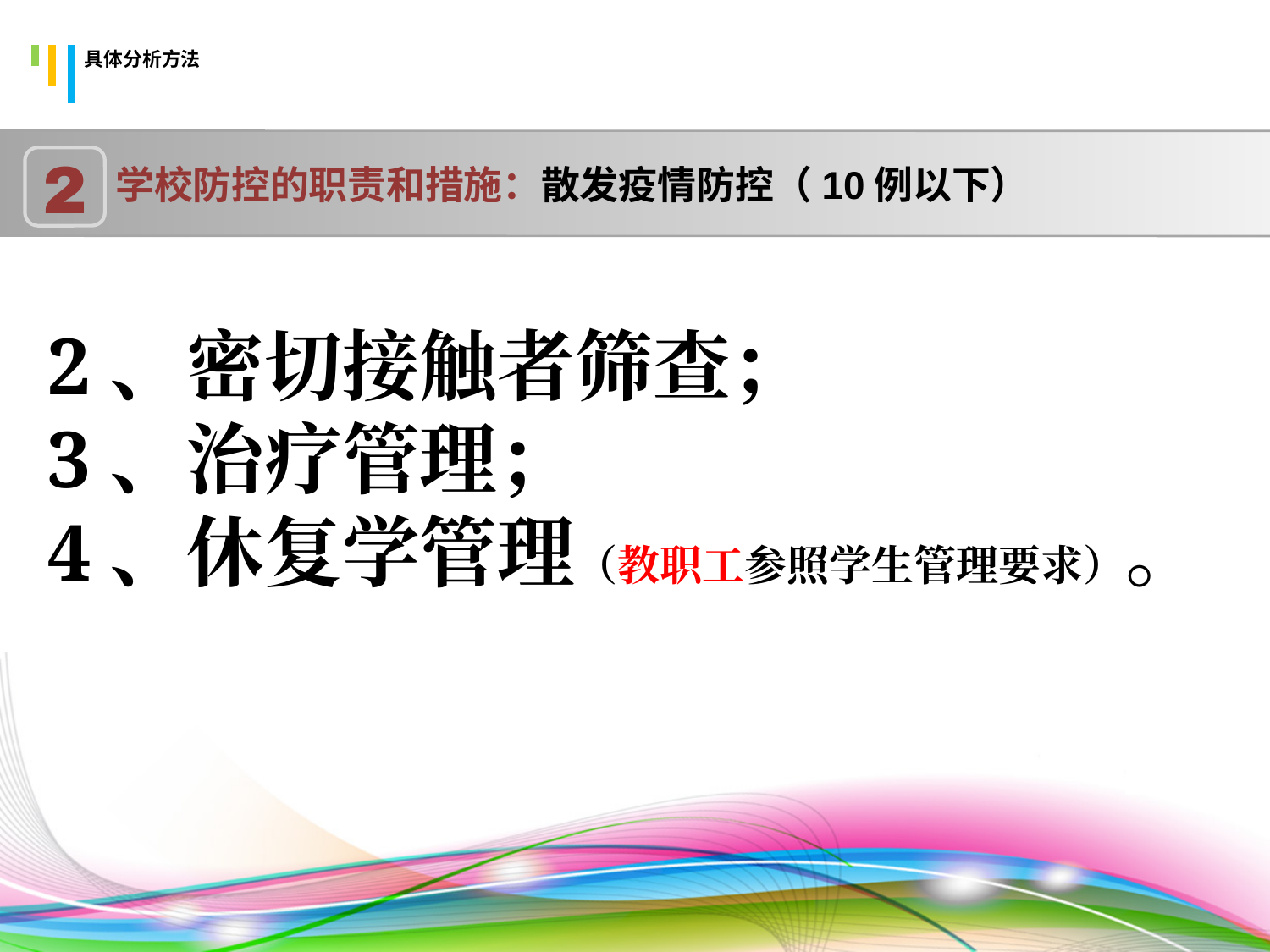

# 具体分析方法
学校防控的职责和措施：散发疫情防控（10例以下）
2
2、密切接触者筛查；
3、治疗管理；
4、休复学管理（教职工参照学生管理要求）。